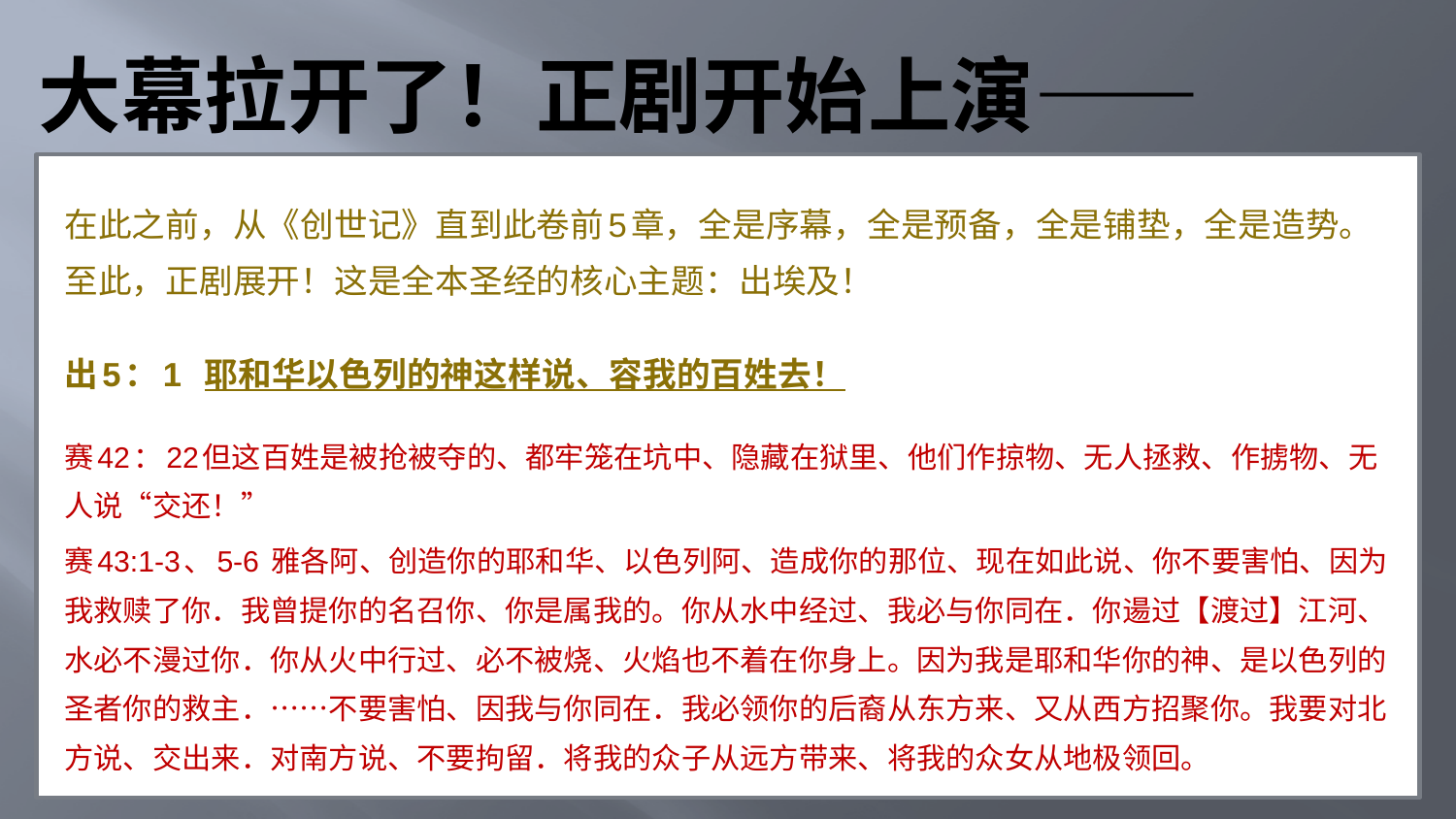

# 大幕拉开了！正剧开始上演——

在此之前，从《创世记》直到此卷前5章，全是序幕，全是预备，全是铺垫，全是造势。至此，正剧展开！这是全本圣经的核心主题：出埃及！

出5：1  耶和华以色列的神这样说、容我的百姓去！

赛42：22但这百姓是被抢被夺的、都牢笼在坑中、隐藏在狱里、他们作掠物、无人拯救、作掳物、无人说“交还！”
赛43:1-3、5-6 雅各阿、创造你的耶和华、以色列阿、造成你的那位、现在如此说、你不要害怕、因为我救赎了你．我曾提你的名召你、你是属我的。你从水中经过、我必与你同在．你逿过【渡过】江河、水必不漫过你．你从火中行过、必不被烧、火焰也不着在你身上。因为我是耶和华你的神、是以色列的圣者你的救主．……不要害怕、因我与你同在．我必领你的后裔从东方来、又从西方招聚你。我要对北方说、交出来．对南方说、不要拘留．将我的众子从远方带来、将我的众女从地极领回。